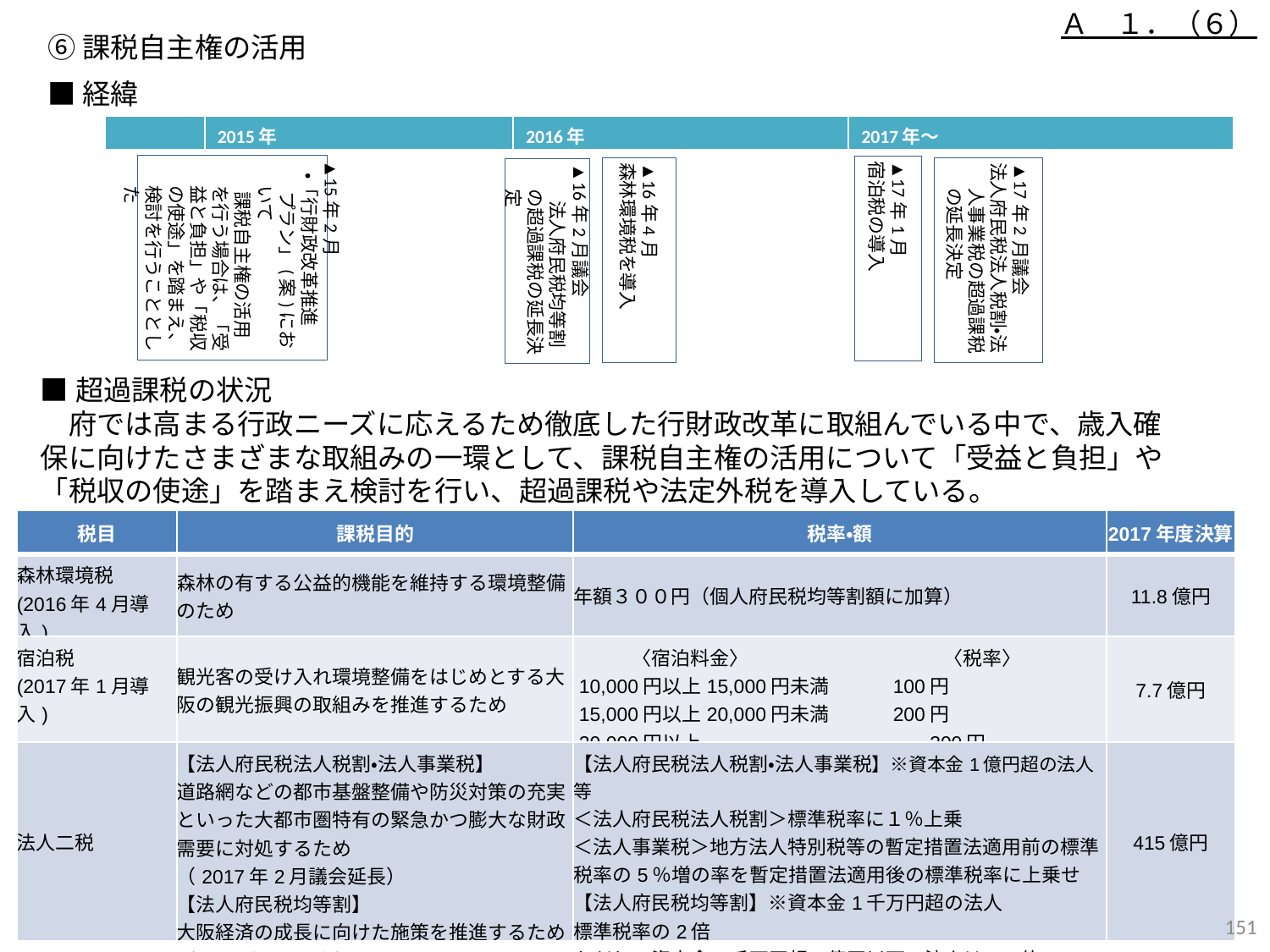

Ａ　１．（６）
⑥課税自主権の活用
■経緯
|  | 2015年 | 2016年 | 2017年～ |
| --- | --- | --- | --- |
▲15年2月
・「行財政改革推進
　プラン」(案)において
　課税自主権の活用を行う場合は、「受益と負担」や「税収の使途」を踏まえ、検討を行うこととした
▲17年2月議会
法人府民税法人税割・法人事業税の超過課税の延長決定
▲17年1月
宿泊税の導入
▲16年4月
森林環境税を導入
▲16年2月議会
　　法人府民税均等割の超過課税の延長決定
■超過課税の状況
　府では高まる行政ニーズに応えるため徹底した行財政改革に取組んでいる中で、歳入確保に向けたさまざまな取組みの一環として、課税自主権の活用について「受益と負担」や「税収の使途」を踏まえ検討を行い、超過課税や法定外税を導入している。
| 税目 | 課税目的 | 税率・額 | 2017年度決算 |
| --- | --- | --- | --- |
| 森林環境税 (2016年4月導入) | 森林の有する公益的機能を維持する環境整備のため | 年額３００円（個人府民税均等割額に加算） | 11.8億円 |
| 宿泊税 (2017年1月導入) | 観光客の受け入れ環境整備をはじめとする大阪の観光振興の取組みを推進するため | 〈宿泊料金〉　　　　　　　　　　〈税率〉 10,000円以上15,000円未満　　　100円 15,000円以上20,000円未満　　　200円 20,000円以上　　　　　　　　　　　 300円 | 7.7億円 |
| 法人二税 | 【法人府民税法人税割・法人事業税】 道路網などの都市基盤整備や防災対策の充実といった大都市圏特有の緊急かつ膨大な財政需要に対処するため （2017年2月議会延長） 【法人府民税均等割】 大阪経済の成長に向けた施策を推進するため （2016年2月議会延長) | 【法人府民税法人税割・法人事業税】※資本金1億円超の法人等 ＜法人府民税法人税割＞標準税率に１％上乗 ＜法人事業税＞地方法人特別税等の暫定措置法適用前の標準税率の5％増の率を暫定措置法適用後の標準税率に上乗せ 【法人府民税均等割】※資本金1千万円超の法人 標準税率の2倍 ただし、資本金1千万円超１億円以下の法人は1.5倍 | 415億円 |
151